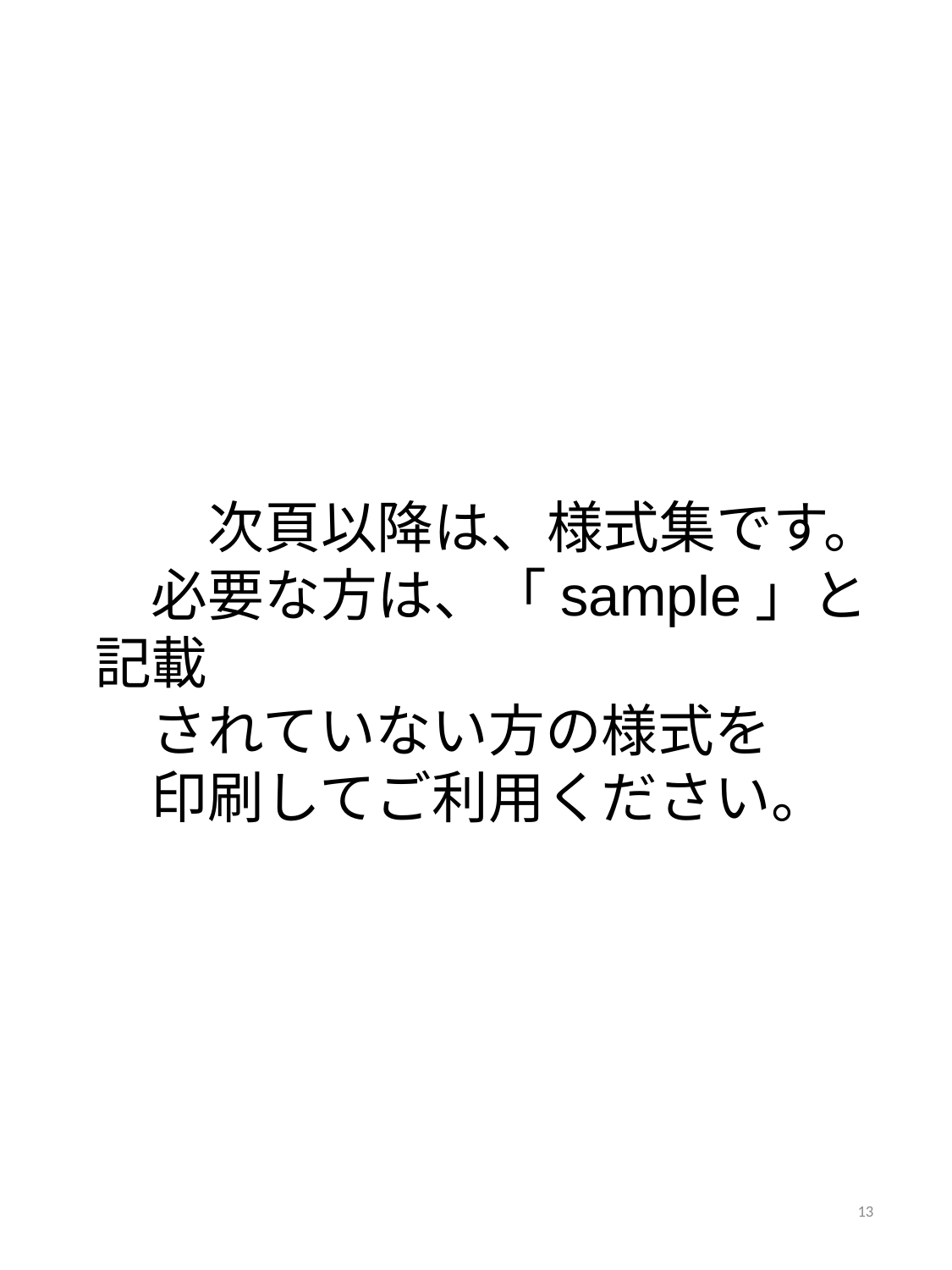

次頁以降は、様式集です。
　必要な方は、「sample」と記載
　されていない方の様式を
　印刷してご利用ください。

13